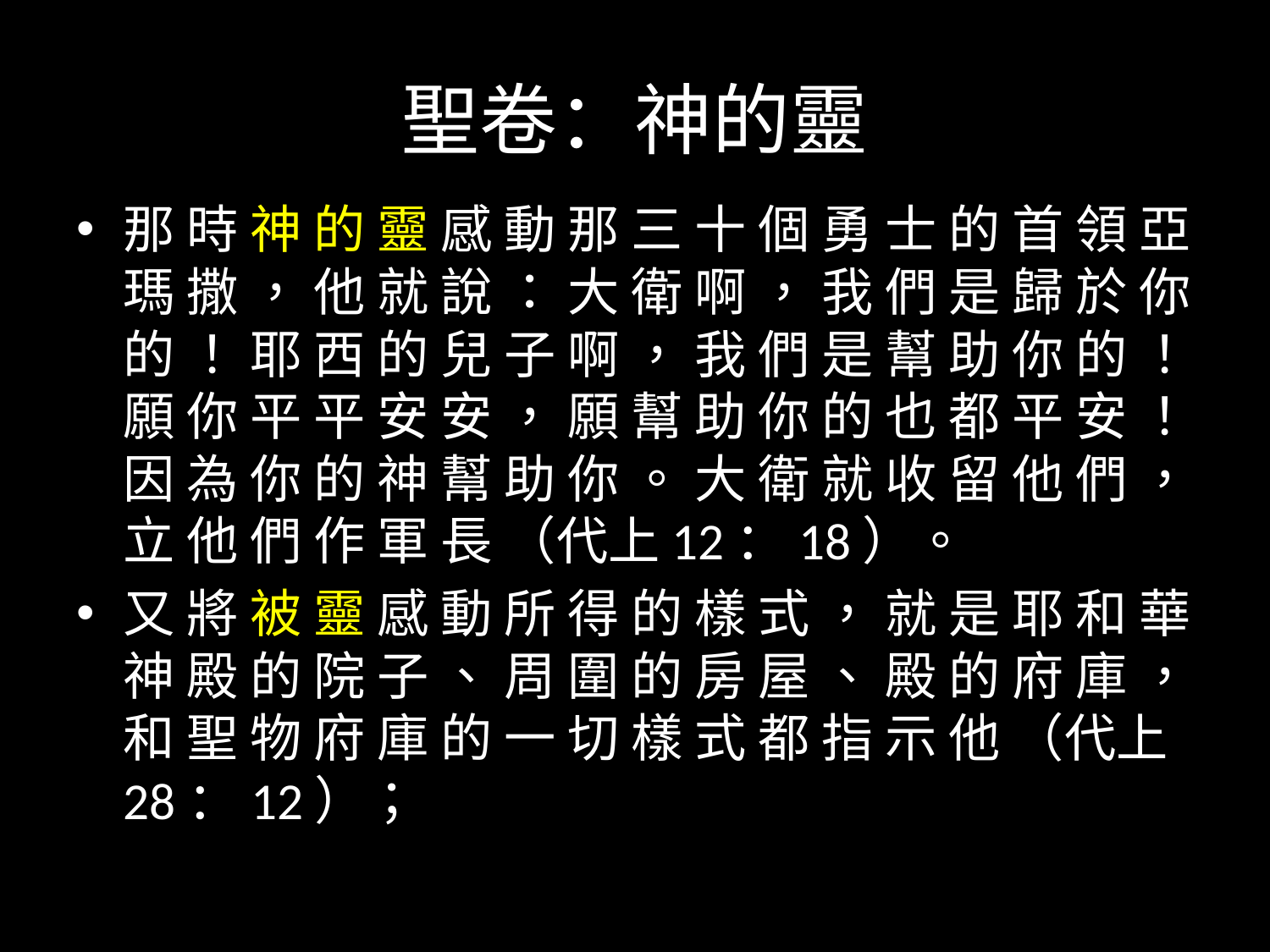

# 聖卷：神的靈
那 時 神 的 靈 感 動 那 三 十 個 勇 士 的 首 領 亞 瑪 撒 ， 他 就 說 ： 大 衛 啊 ， 我 們 是 歸 於 你 的 ！ 耶 西 的 兒 子 啊 ， 我 們 是 幫 助 你 的 ！ 願 你 平 平 安 安 ， 願 幫 助 你 的 也 都 平 安 ！ 因 為 你 的 神 幫 助 你 。 大 衛 就 收 留 他 們 ， 立 他 們 作 軍 長 （代上12：18）。
又 將 被 靈 感 動 所 得 的 樣 式 ， 就 是 耶 和 華 神 殿 的 院 子 、 周 圍 的 房 屋 、 殿 的 府 庫 ， 和 聖 物 府 庫 的 一 切 樣 式 都 指 示 他 （代上28：12）；